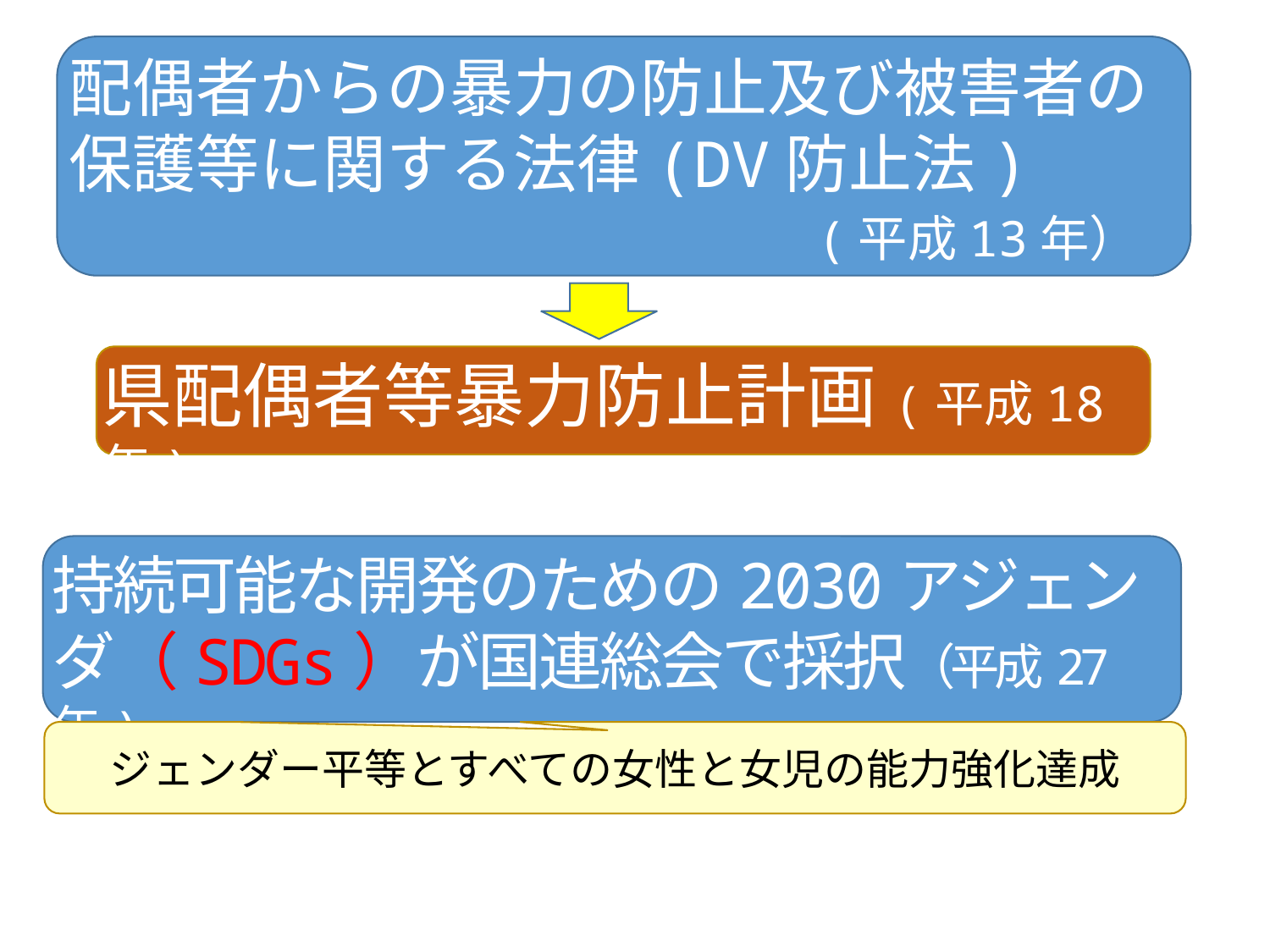

配偶者からの暴力の防止及び被害者の保護等に関する法律(DV防止法)
　　　　　　　　　　　　　(平成13年）

県配偶者等暴力防止計画(平成18年)
持続可能な開発のための2030アジェンダ（SDGs）が国連総会で採択（平成27年)
ジェンダー平等とすべての女性と女児の能力強化達成